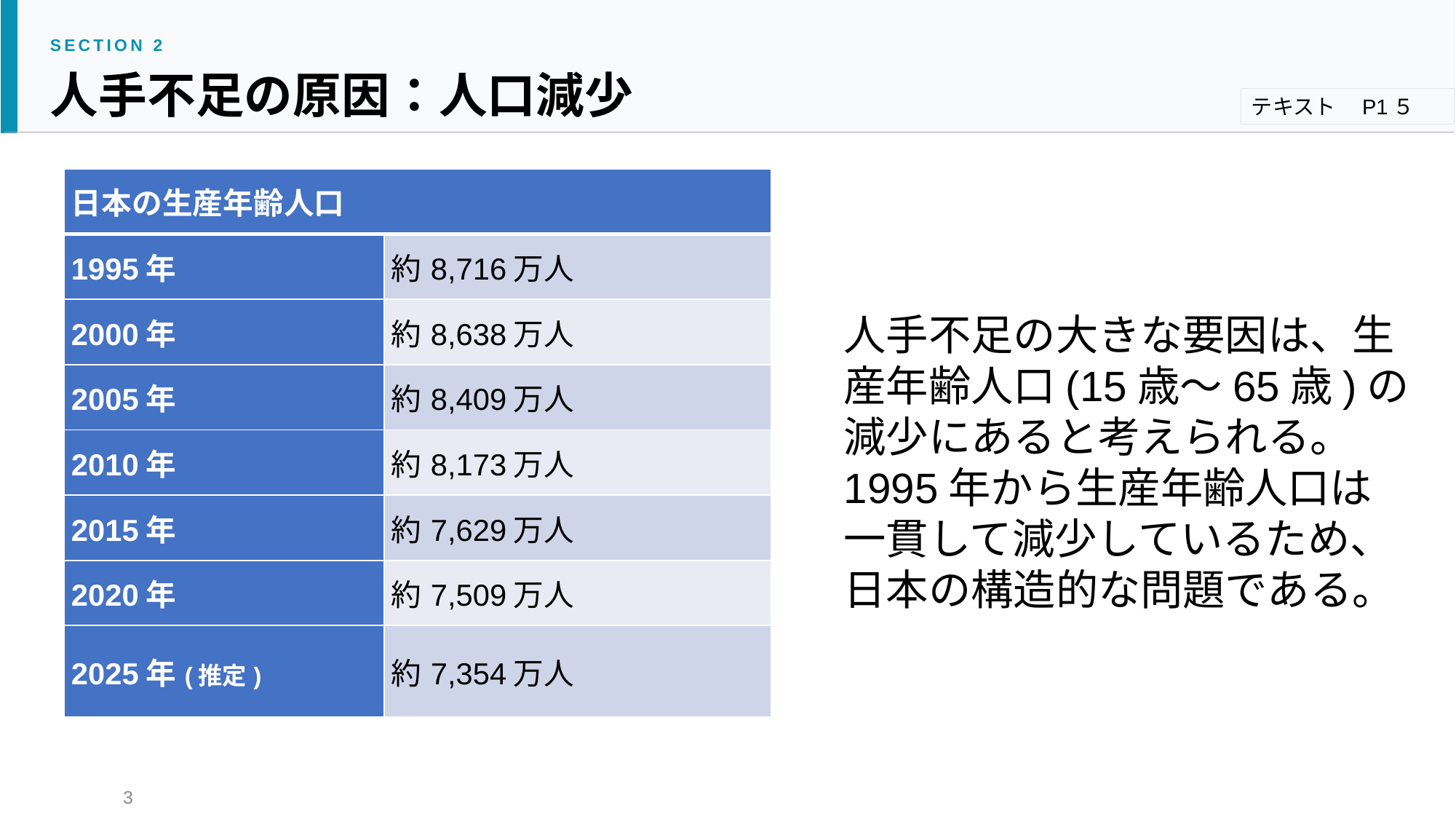

SECTION 2
人手不足の原因：人口減少
テキスト　P1５
| 日本の生産年齢人口 |  |
| --- | --- |
| 1995年 | 約8,716万人 |
| 2000年 | 約8,638万人 |
| 2005年 | 約8,409万人 |
| 2010年 | 約8,173万人 |
| 2015年 | 約7,629万人 |
| 2020年 | 約7,509万人 |
| 2025年(推定) | 約7,354万人 |
人手不足の大きな要因は、生産年齢人口(15歳～65歳)の減少にあると考えられる。
1995年から生産年齢人口は一貫して減少しているため、日本の構造的な問題である。
3